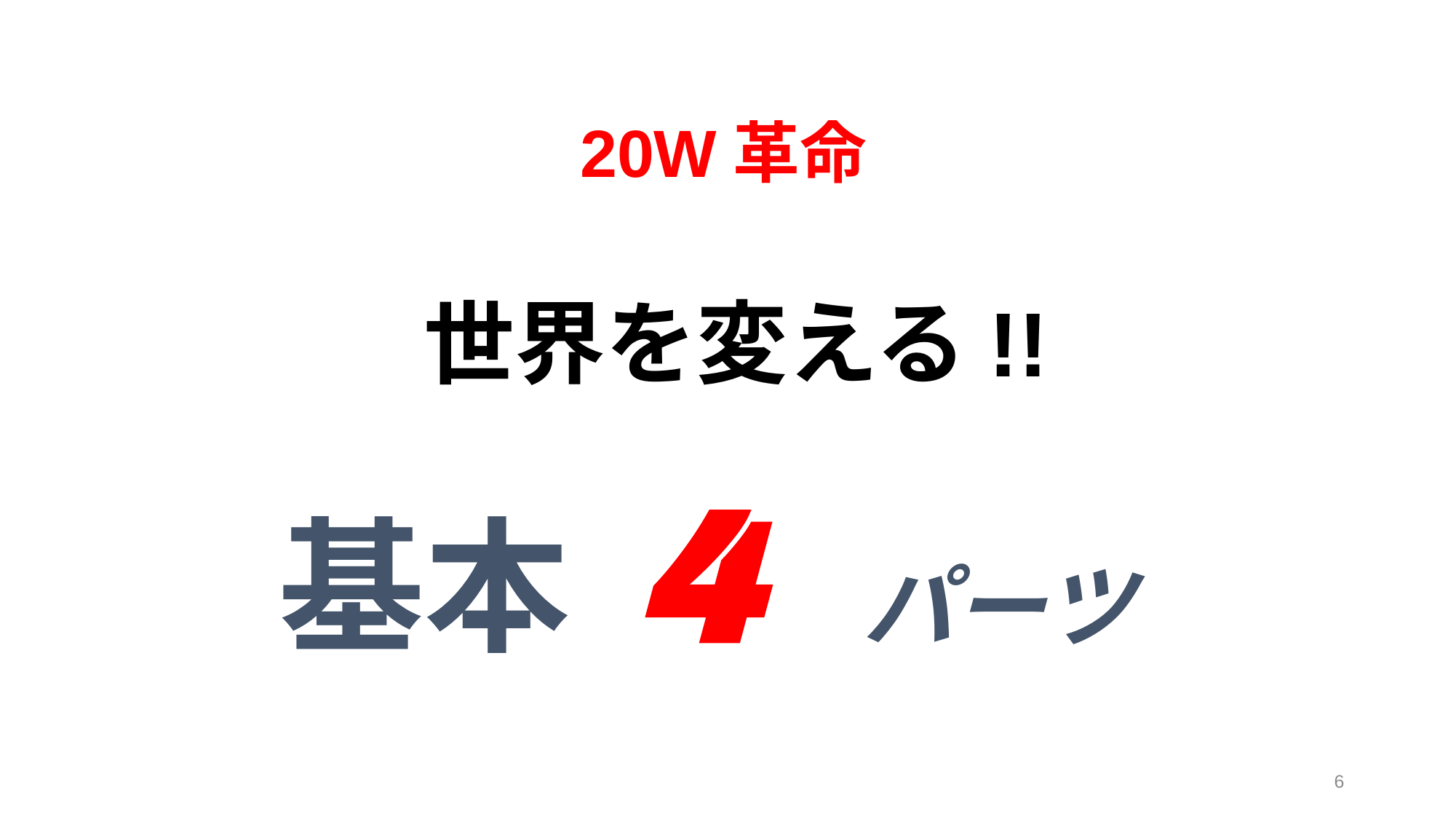

# 20W革命
世界を変える!!
基本 4 パーツ
6